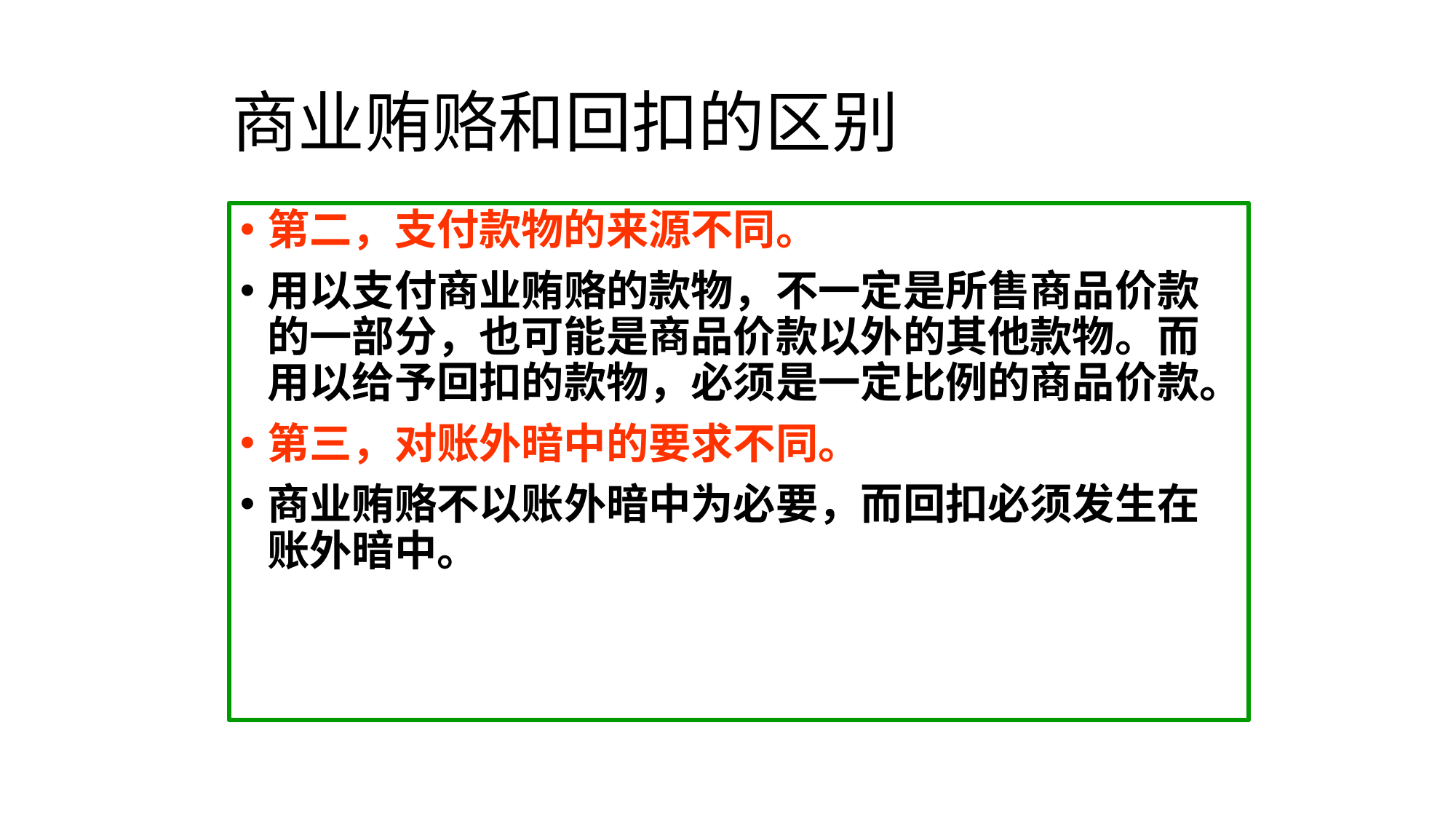

# 商业贿赂和回扣的区别
第二，支付款物的来源不同。
用以支付商业贿赂的款物，不一定是所售商品价款的一部分，也可能是商品价款以外的其他款物。而用以给予回扣的款物，必须是一定比例的商品价款。
第三，对账外暗中的要求不同。
商业贿赂不以账外暗中为必要，而回扣必须发生在账外暗中。